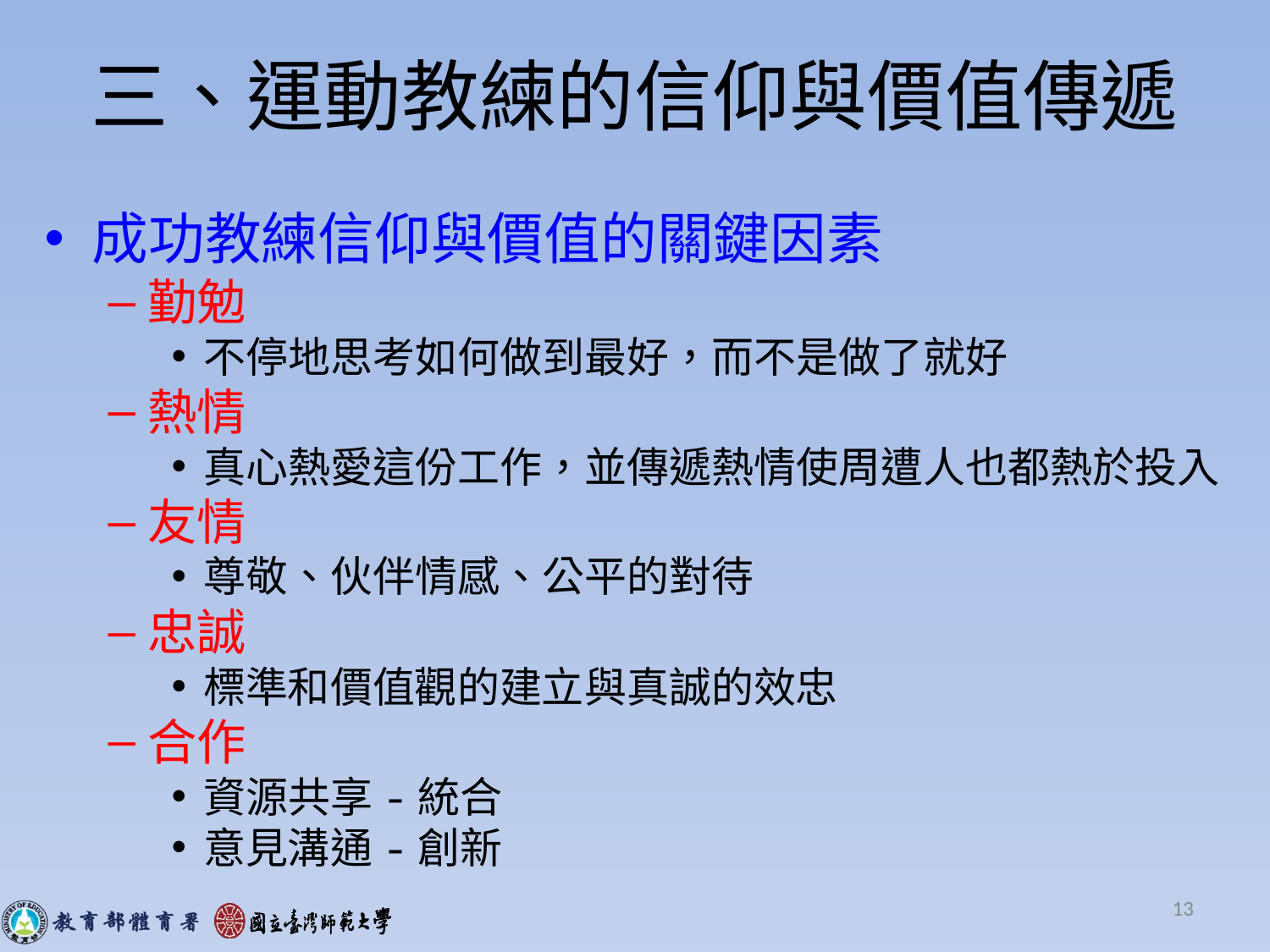

# 三、運動教練的信仰與價值傳遞
成功教練信仰與價值的關鍵因素
勤勉
不停地思考如何做到最好，而不是做了就好
熱情
真心熱愛這份工作，並傳遞熱情使周遭人也都熱於投入
友情
尊敬、伙伴情感、公平的對待
忠誠
標準和價值觀的建立與真誠的效忠
合作
資源共享-統合
意見溝通-創新

13